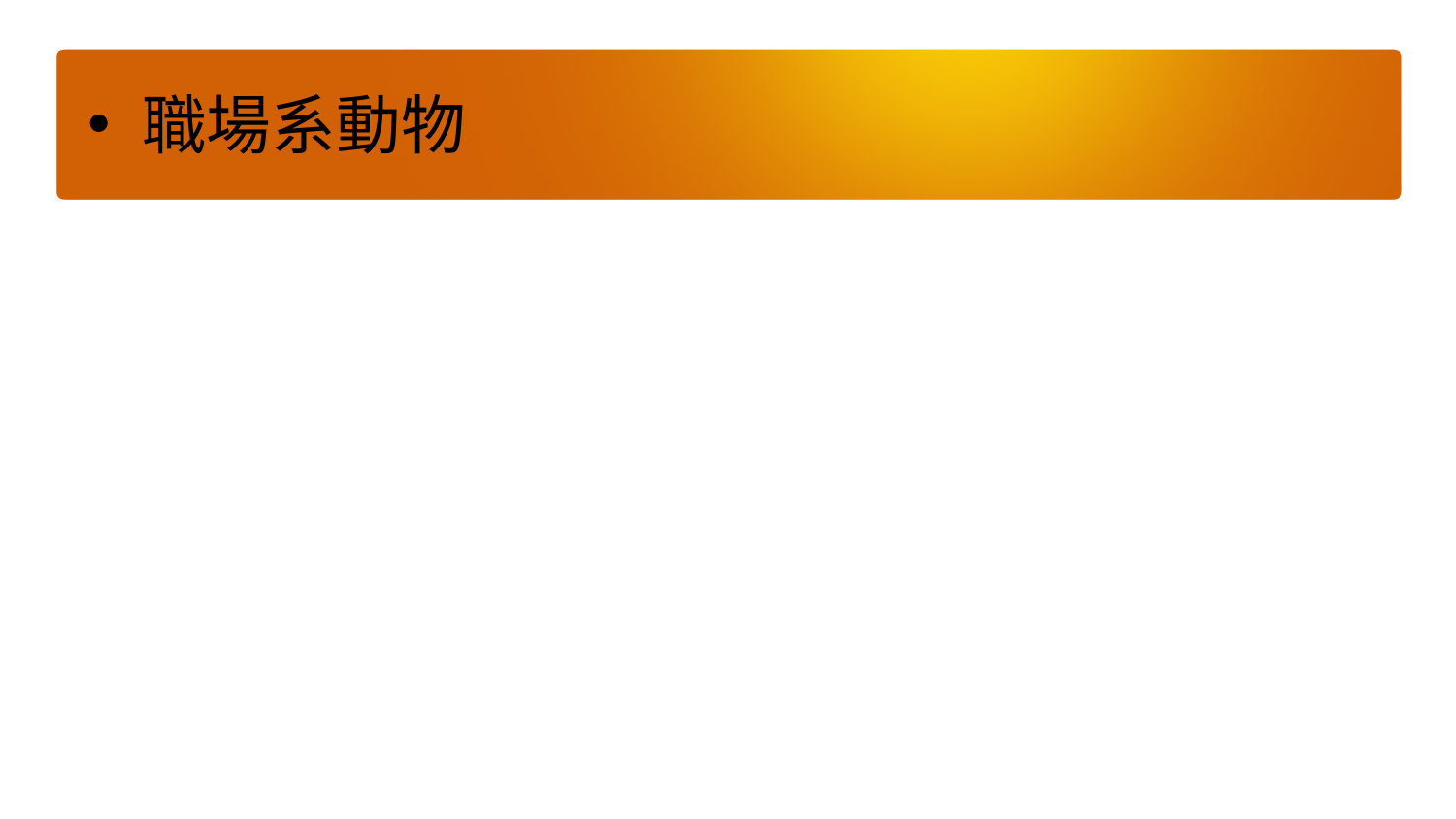

職場系動物
鴿派→溫和善良，缺乏競爭力
鷹派→爭強好勝，戰鬥力十足
鸚鵡→跟屁蟲
鴕鳥→活在自己的象牙塔中
黑羊→獨行俠
您是那一種/文本中各有那些人是上述類型?